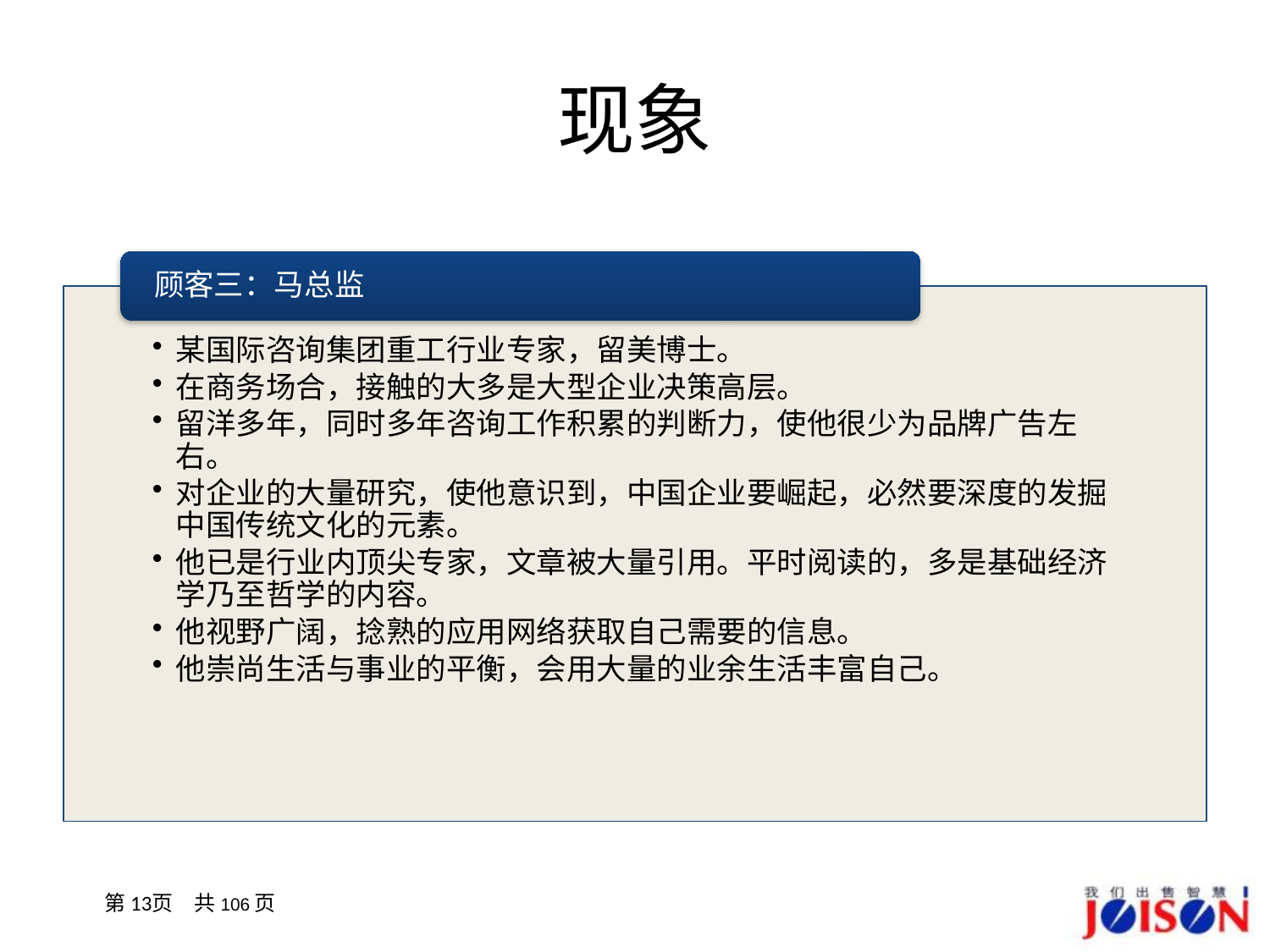

# 现象
某国际咨询集团重工行业专家，留美博士。
在商务场合，接触的大多是大型企业决策高层。
留洋多年，同时多年咨询工作积累的判断力，使他很少为品牌广告左右。
对企业的大量研究，使他意识到，中国企业要崛起，必然要深度的发掘中国传统文化的元素。
他已是行业内顶尖专家，文章被大量引用。平时阅读的，多是基础经济学乃至哲学的内容。
他视野广阔，捻熟的应用网络获取自己需要的信息。
他崇尚生活与事业的平衡，会用大量的业余生活丰富自己。
顾客三：马总监